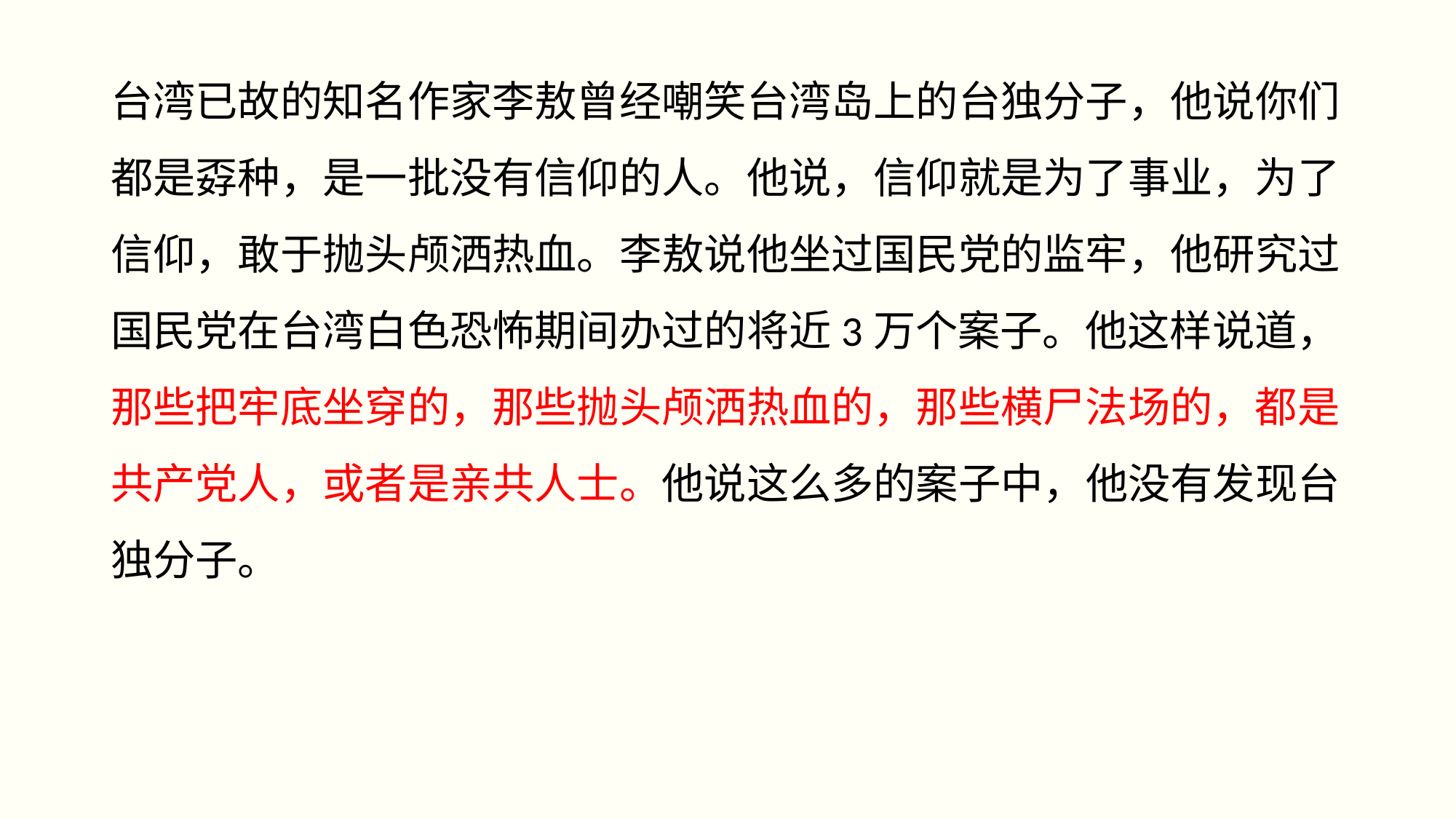

# 台湾已故的知名作家李敖曾经嘲笑台湾岛上的台独分子，他说你们都是孬种，是一批没有信仰的人。他说，信仰就是为了事业，为了信仰，敢于抛头颅洒热血。李敖说他坐过国民党的监牢，他研究过国民党在台湾白色恐怖期间办过的将近3万个案子。他这样说道，那些把牢底坐穿的，那些抛头颅洒热血的，那些横尸法场的，都是共产党人，或者是亲共人士。他说这么多的案子中，他没有发现台独分子。